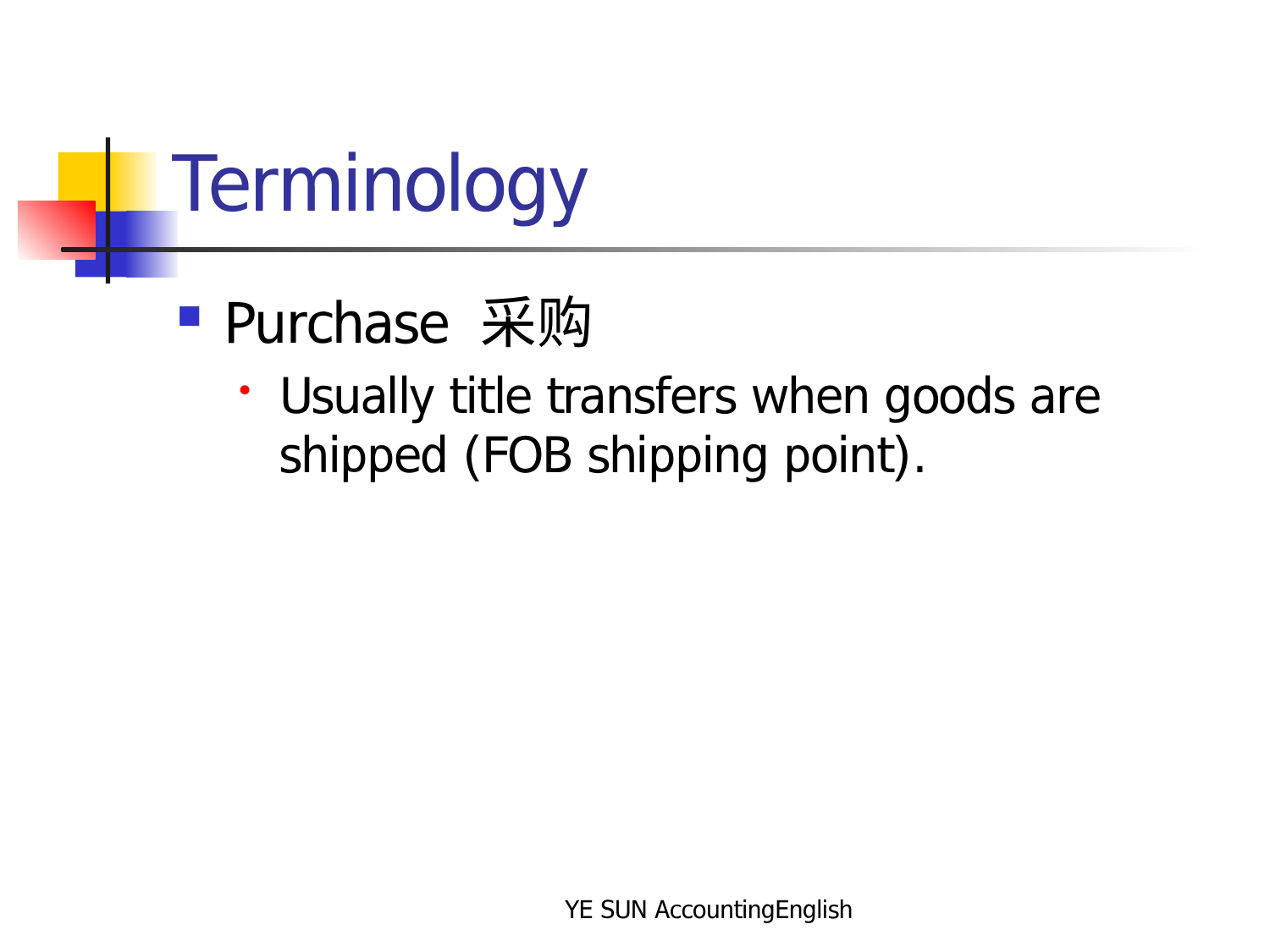

# Terminology
Purchase 采购
Usually title transfers when goods are shipped (FOB shipping point).

YE SUN AccountingEnglish
12